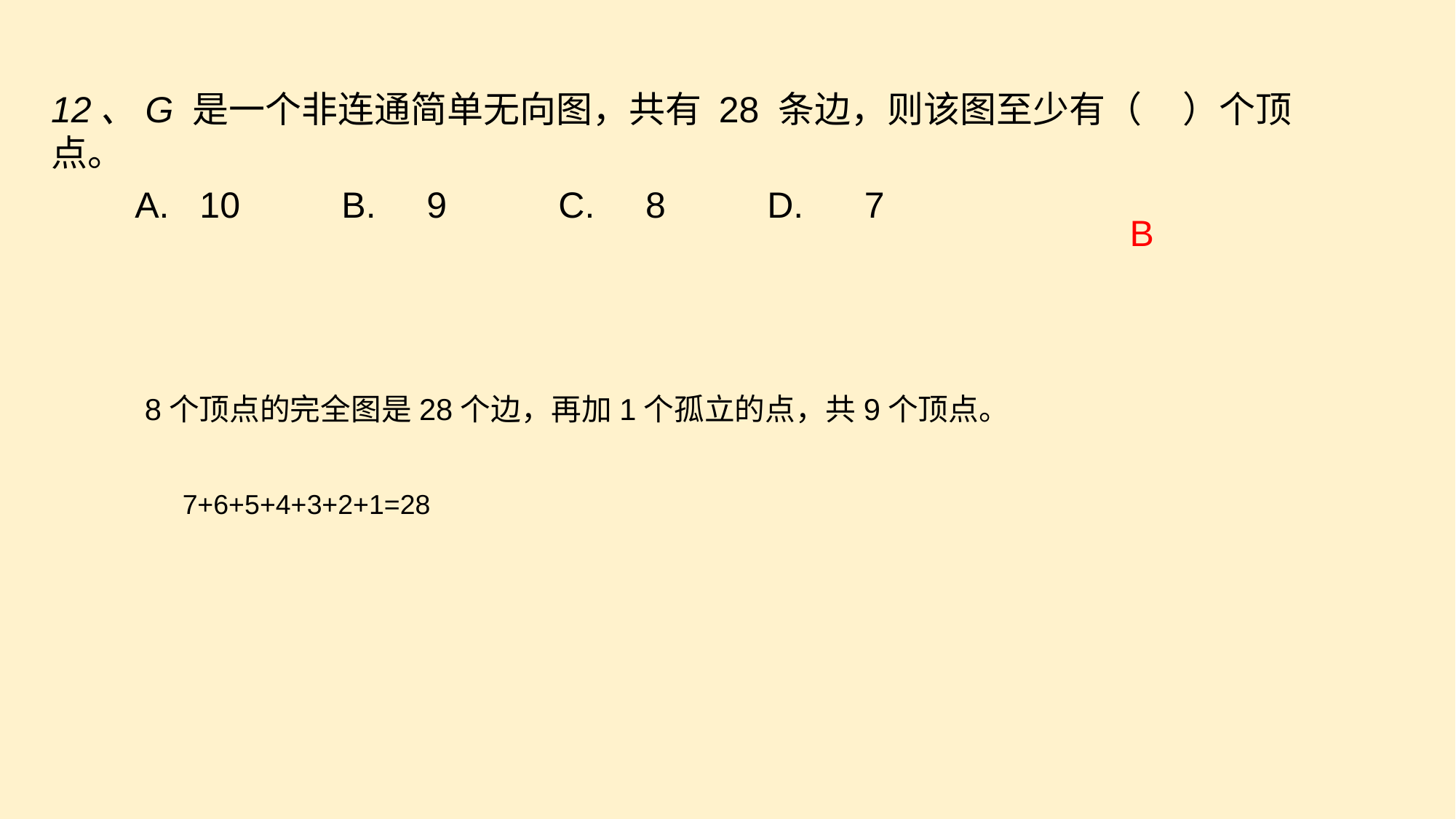

12、G 是一个非连通简单无向图，共有 28 条边，则该图至少有（     ）个顶点。
A.   10          B.     9           C.     8          D.      7
B
8个顶点的完全图是28个边，再加1个孤立的点，共9个顶点。
7+6+5+4+3+2+1=28